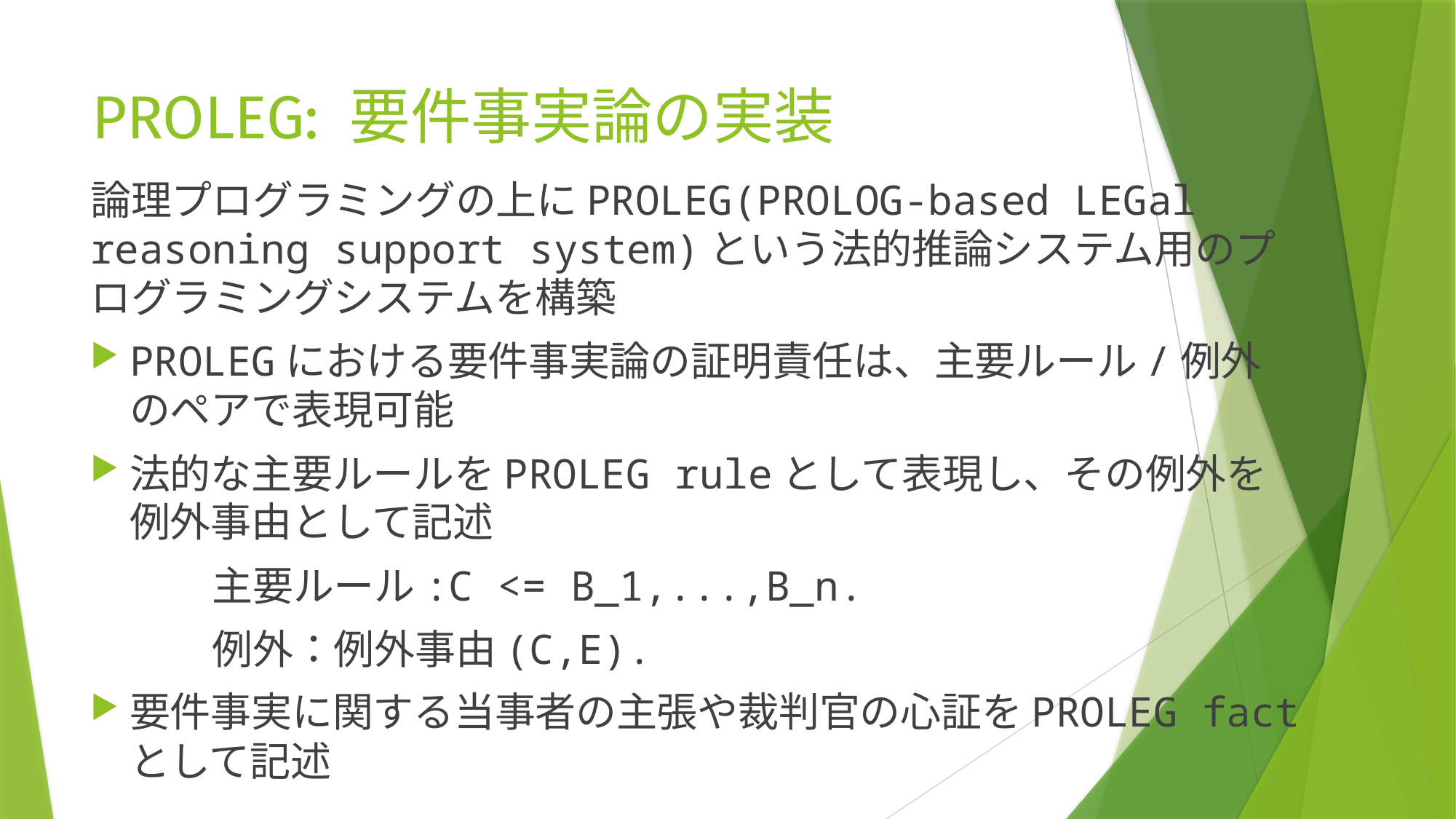

# PROLEG: 要件事実論の実装
論理プログラミングの上にPROLEG(PROLOG-based LEGal reasoning support system)という法的推論システム用のプログラミングシステムを構築
PROLEGにおける要件事実論の証明責任は、主要ルール/例外のペアで表現可能
法的な主要ルールをPROLEG ruleとして表現し、その例外を例外事由として記述
　　　主要ルール:C <= B_1,...,B_n.
　　　例外：例外事由(C,E).
要件事実に関する当事者の主張や裁判官の心証をPROLEG factとして記述